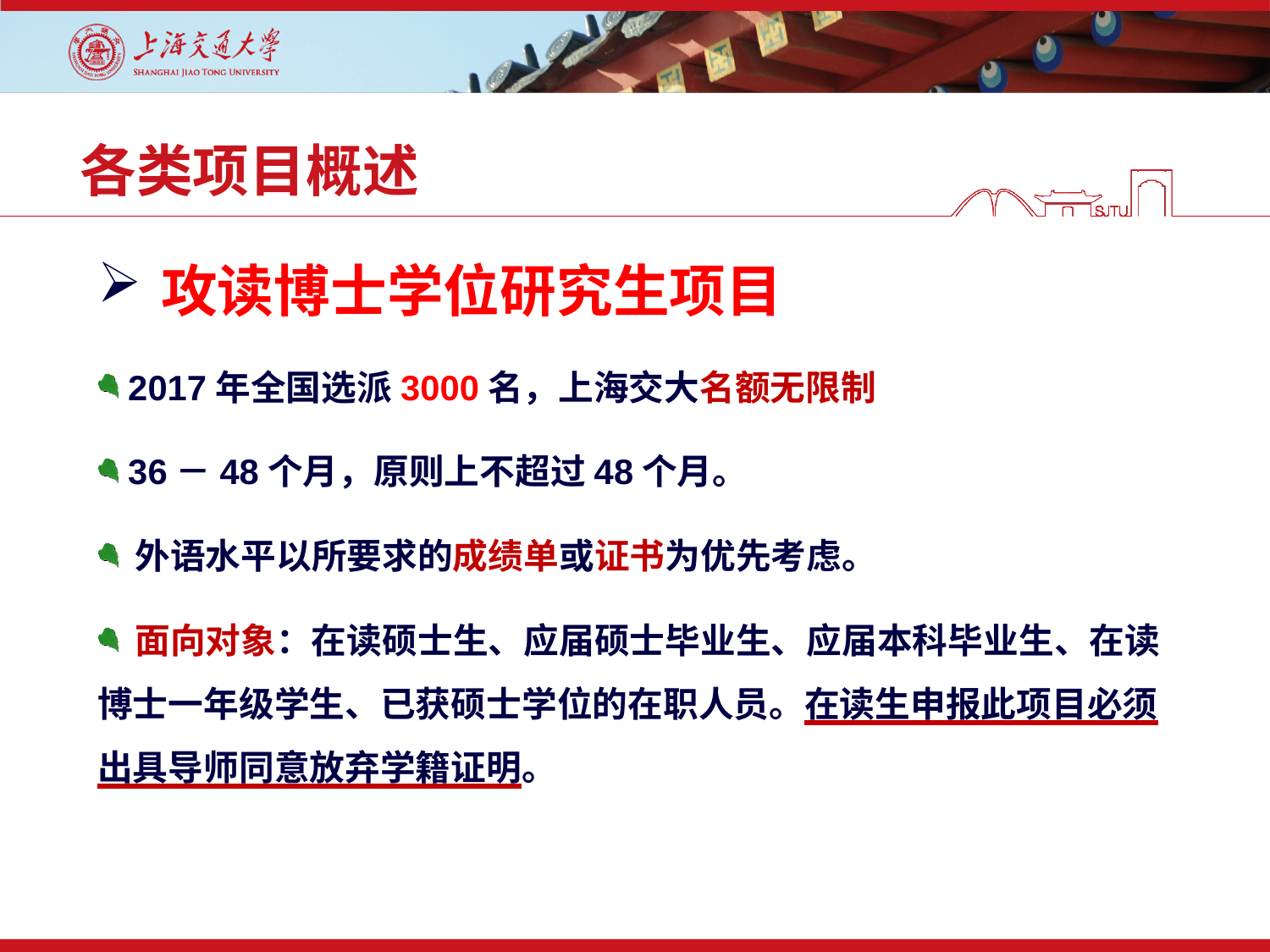

# 各类项目概述
攻读博士学位研究生项目
 2017年全国选派3000名，上海交大名额无限制
 36－48个月，原则上不超过48个月。
 外语水平以所要求的成绩单或证书为优先考虑。
 面向对象：在读硕士生、应届硕士毕业生、应届本科毕业生、在读博士一年级学生、已获硕士学位的在职人员。在读生申报此项目必须出具导师同意放弃学籍证明。